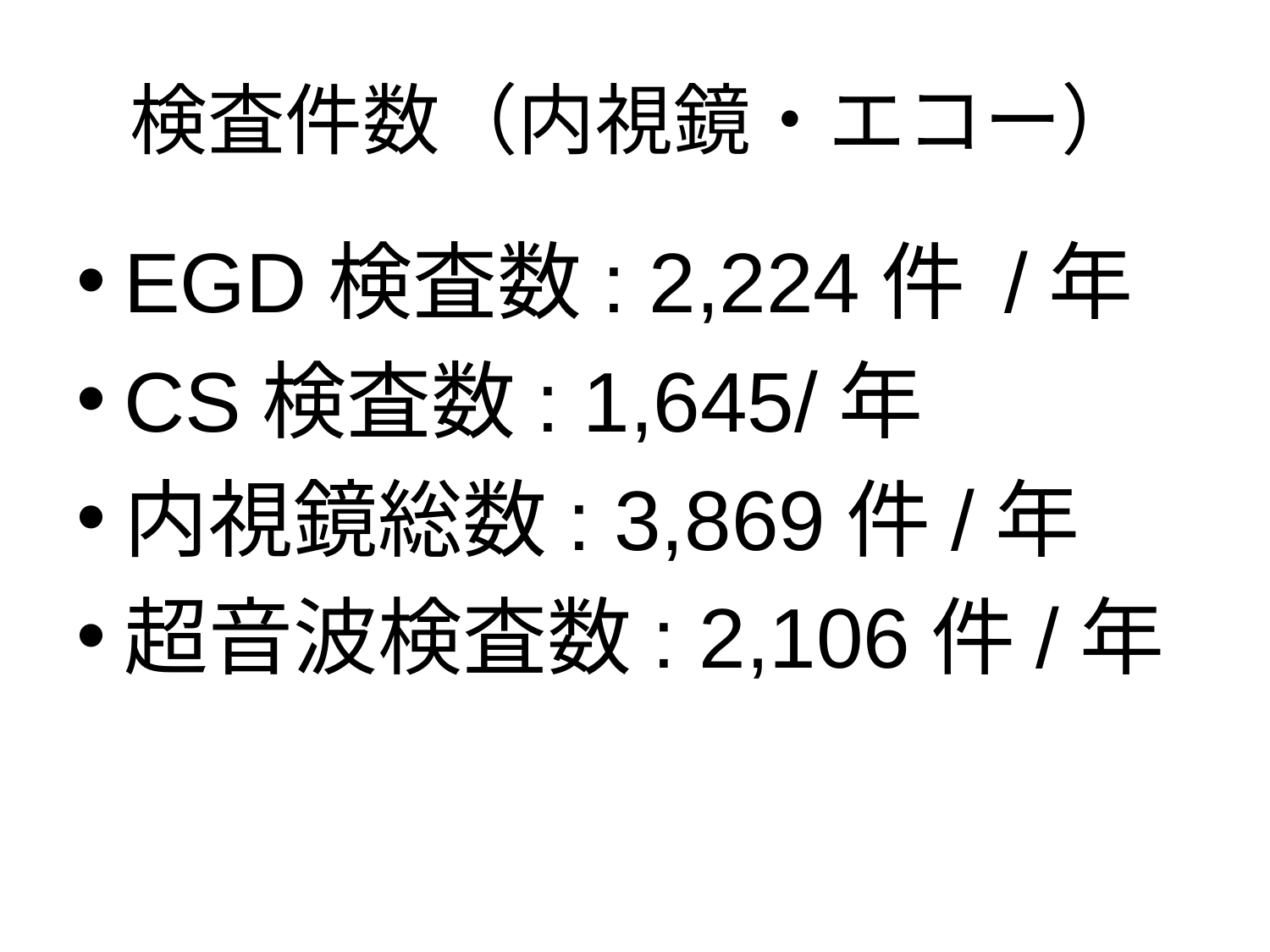

# 検査件数（内視鏡・エコー）
EGD検査数: 2,224件 /年
CS検査数: 1,645/年
内視鏡総数: 3,869件/年
超音波検査数: 2,106件/年